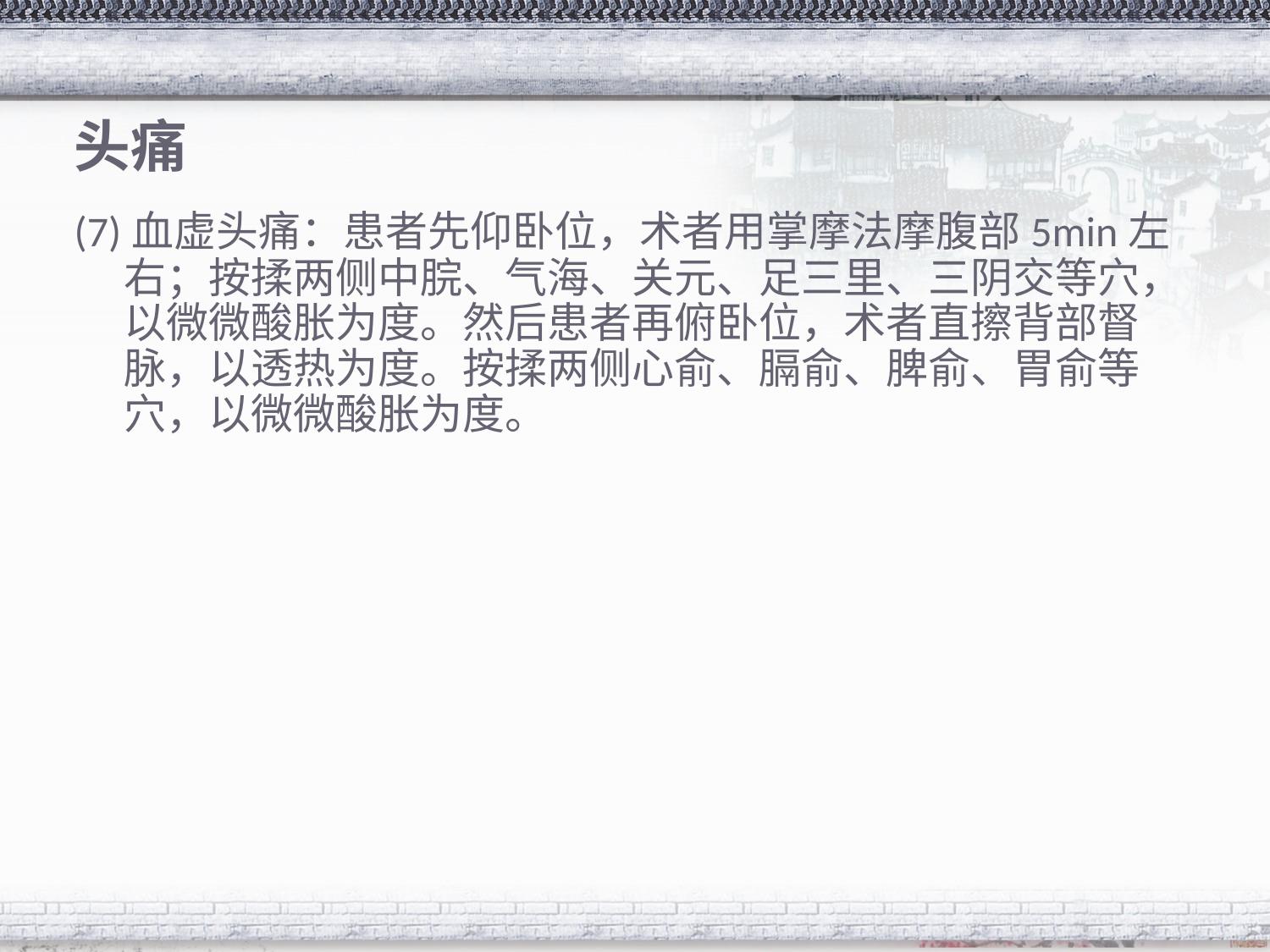

# 头痛
(7)血虚头痛：患者先仰卧位，术者用掌摩法摩腹部5min左右；按揉两侧中脘、气海、关元、足三里、三阴交等穴，以微微酸胀为度。然后患者再俯卧位，术者直擦背部督脉，以透热为度。按揉两侧心俞、膈俞、脾俞、胃俞等穴，以微微酸胀为度。